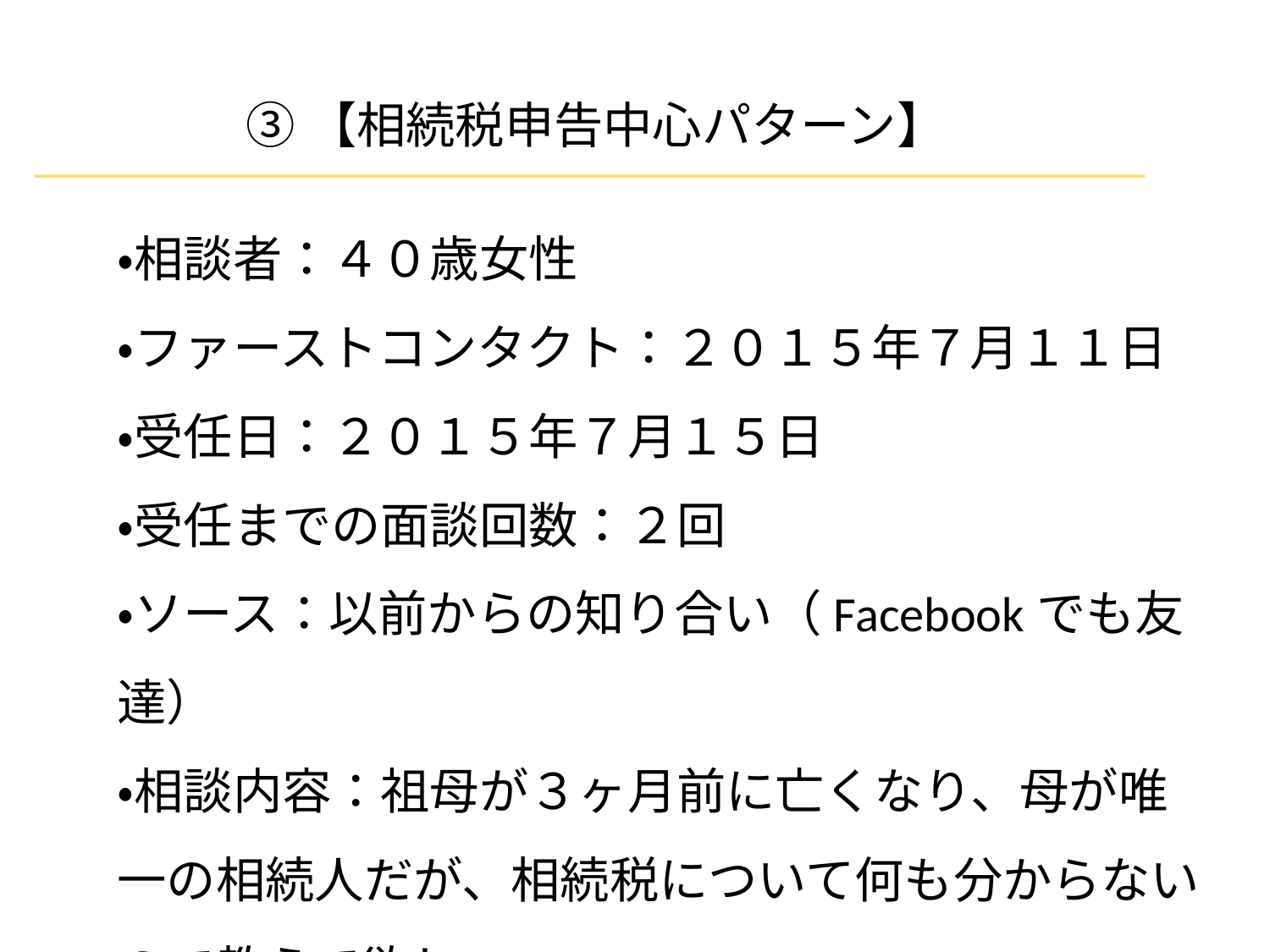

③【相続税申告中心パターン】
・相談者：４０歳女性
・ファーストコンタクト：２０１５年７月１１日
・受任日：２０１５年７月１５日
・受任までの面談回数：２回
・ソース：以前からの知り合い（Facebookでも友達）
・相談内容：祖母が３ヶ月前に亡くなり、母が唯一の相続人だが、相続税について何も分からないので教えて欲しい。